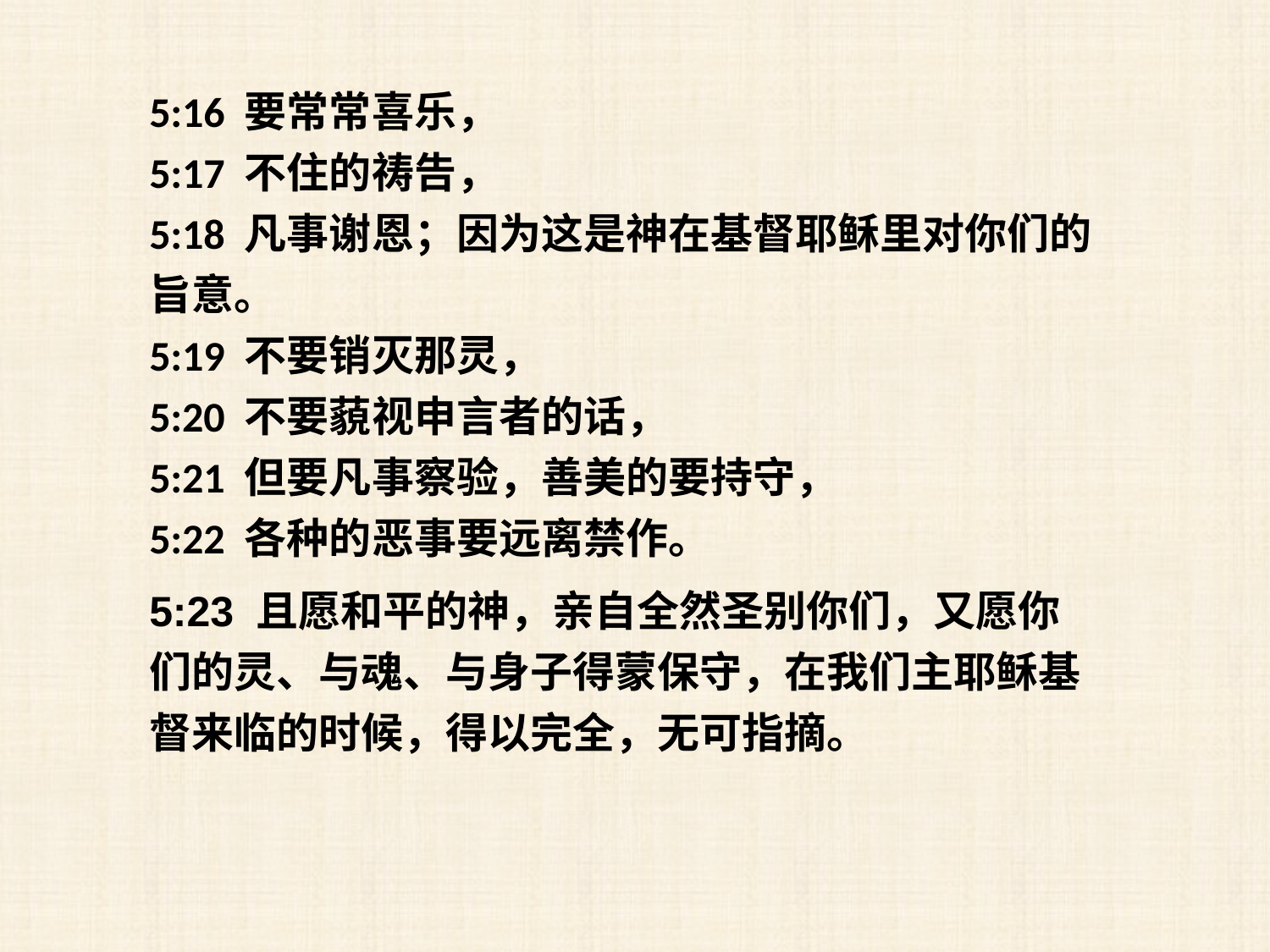

5:16 要常常喜乐，
5:17 不住的祷告，
5:18 凡事谢恩；因为这是神在基督耶稣里对你们的旨意。
5:19 不要销灭那灵，
5:20 不要藐视申言者的话，
5:21 但要凡事察验，善美的要持守，
5:22 各种的恶事要远离禁作。
5:23 且愿和平的神，亲自全然圣别你们，又愿你们的灵、与魂、与身子得蒙保守，在我们主耶稣基督来临的时候，得以完全，无可指摘。